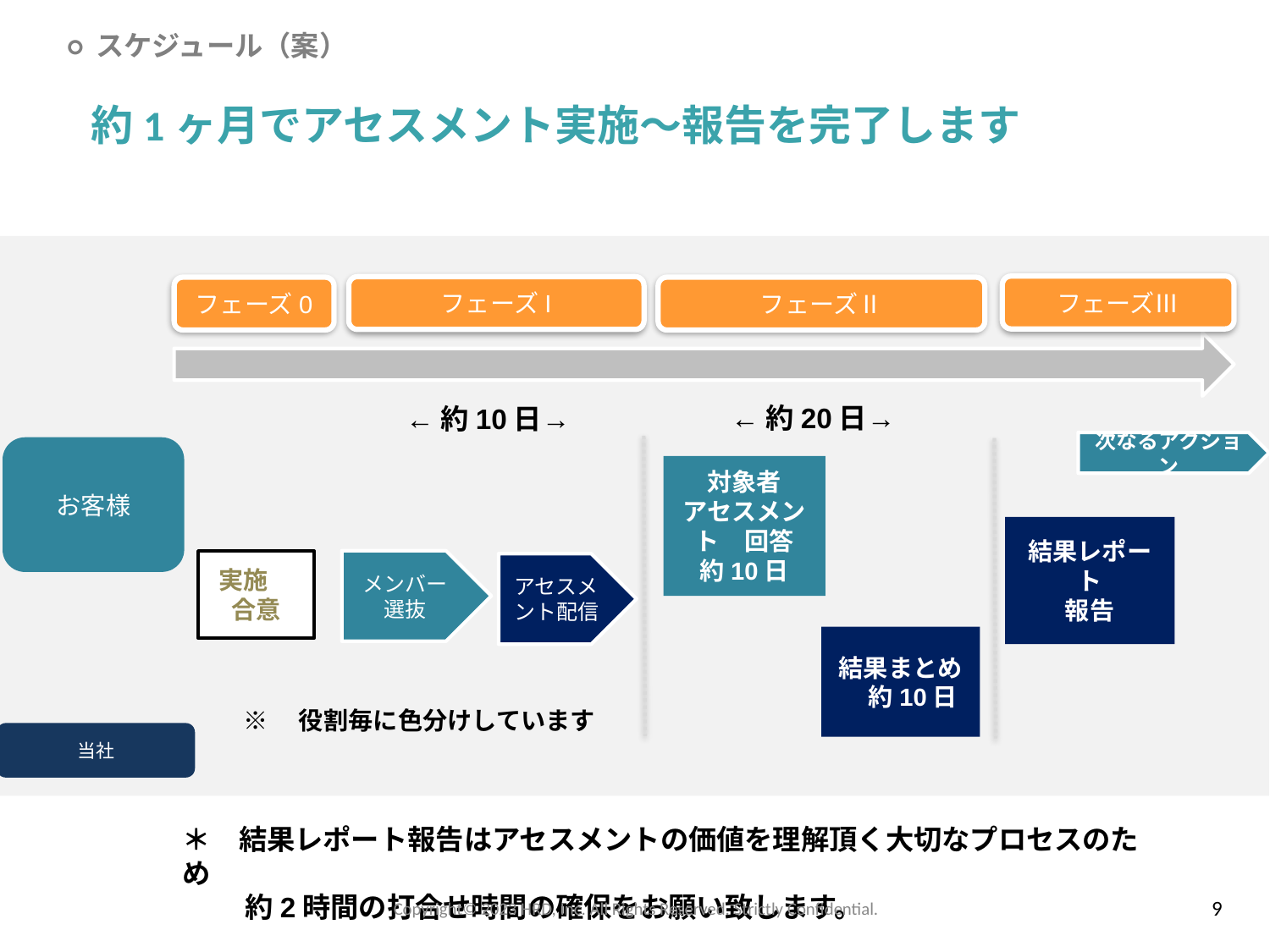

○ スケジュール（案）
約1ヶ月でアセスメント実施～報告を完了します

フェーズⅢ
フェーズI
フェーズ0
フェーズⅡ

←約20日→
お客様
対象者
アセスメント　回答
約10日
結果レポート
報告
メンバー
選抜
実施　合意
アセスメント配信
結果まとめ　約10日
←約10日→
次なるアクション
※　役割毎に色分けしています
当社
＊　結果レポート報告はアセスメントの価値を理解頂く大切なプロセスのため
　　 約2時間の打合せ時間の確保をお願い致します。

Copyright©️ 2023 HRD, Inc. All Rights Reserved. Strictly Confidential.
9